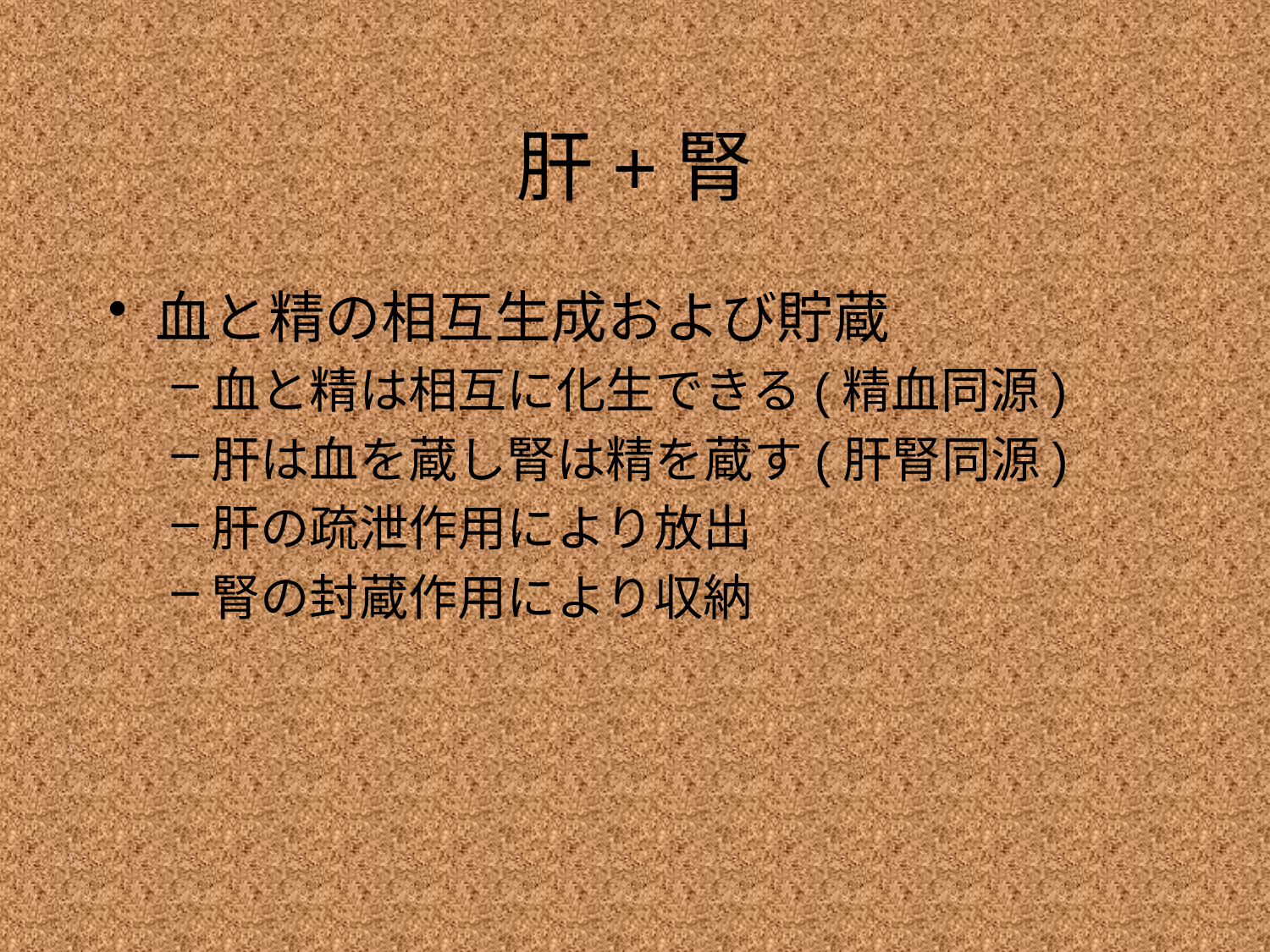

# 肝+腎
血と精の相互生成および貯蔵
血と精は相互に化生できる(精血同源)
肝は血を蔵し腎は精を蔵す(肝腎同源)
肝の疏泄作用により放出
腎の封蔵作用により収納